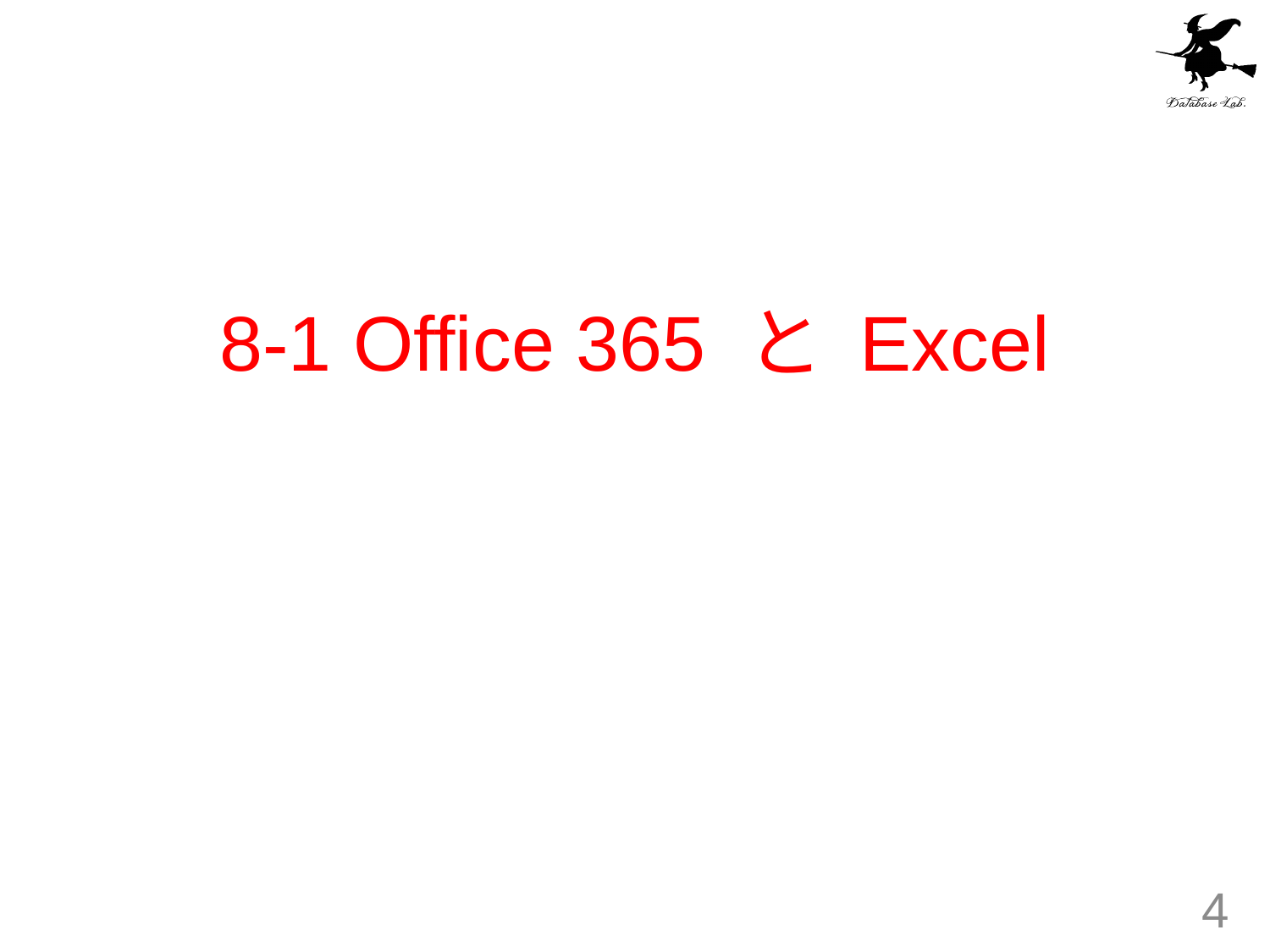

# 8-1 Office 365 と Excel

4